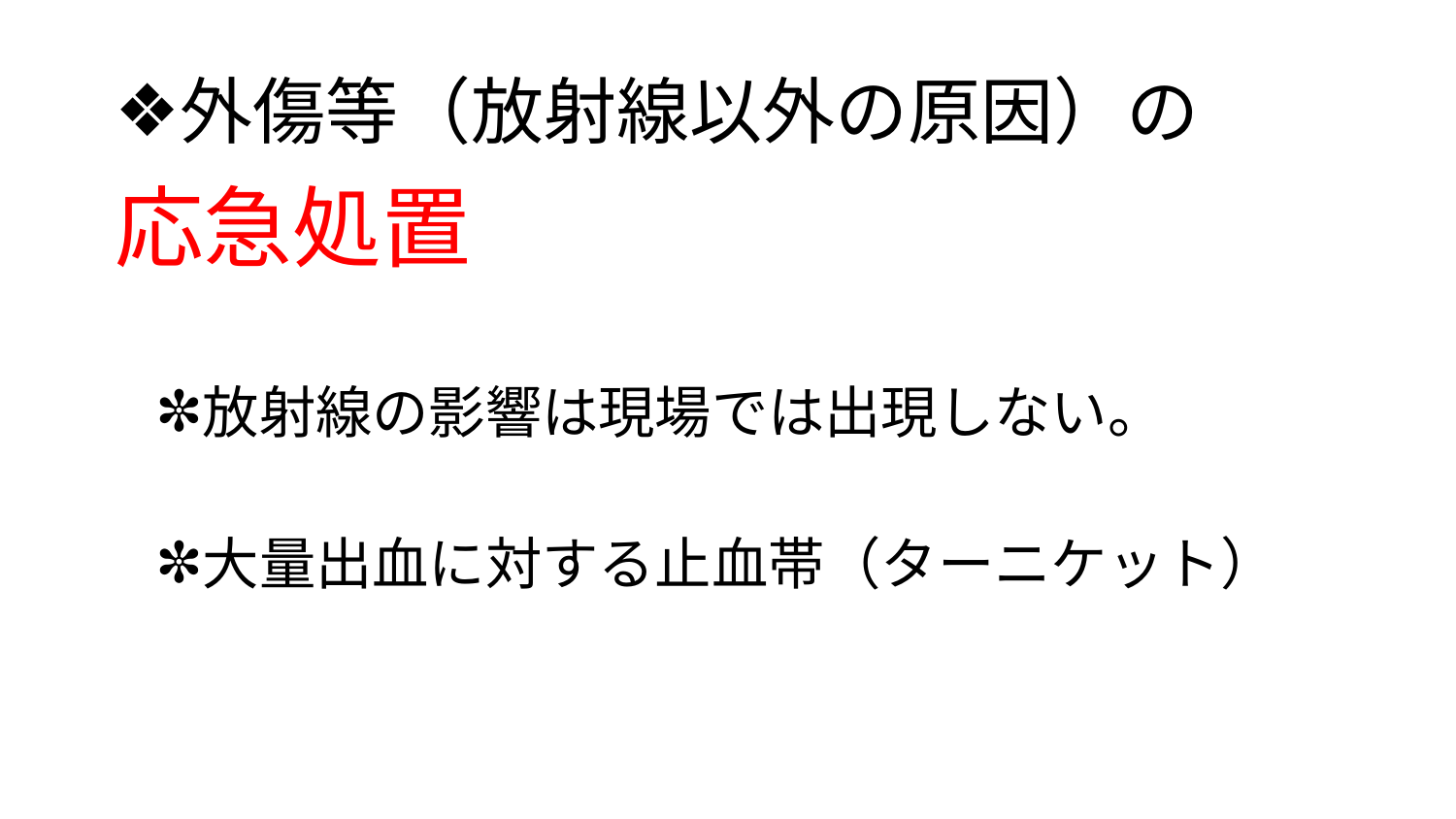

外傷等（放射線以外の原因）の
応急処置

放射線の影響は現場では出現しない。

大量出血に対する止血帯（ターニケット）
27